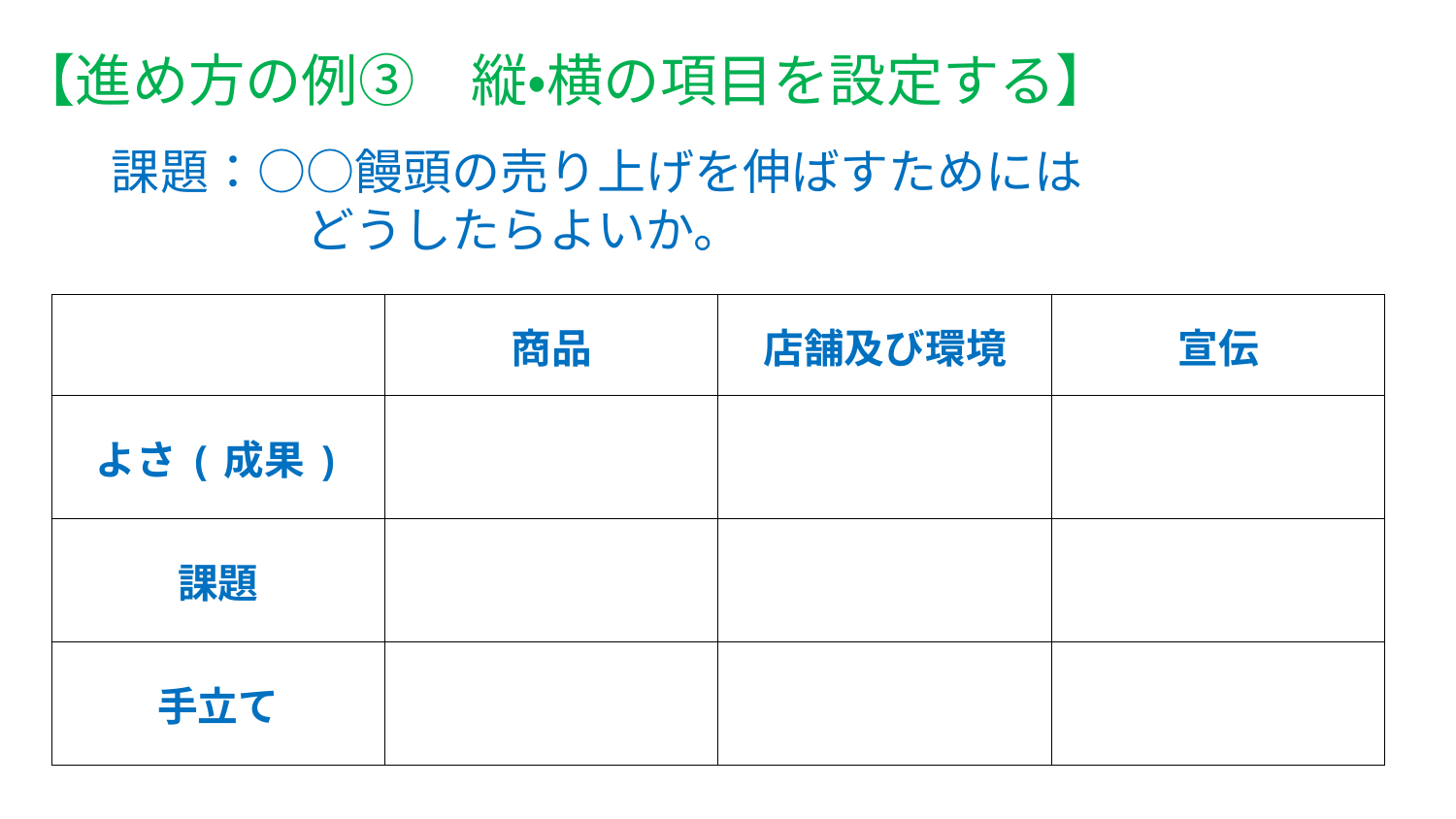

【進め方の例③　縦・横の項目を設定する】
課題：○○饅頭の売り上げを伸ばすためには
　　　　どうしたらよいか。
|  | 商品 | 店舗及び環境 | 宣伝 |
| --- | --- | --- | --- |
| よさ(成果) |  |  |  |
| 課題 |  |  |  |
| 手立て |  |  |  |